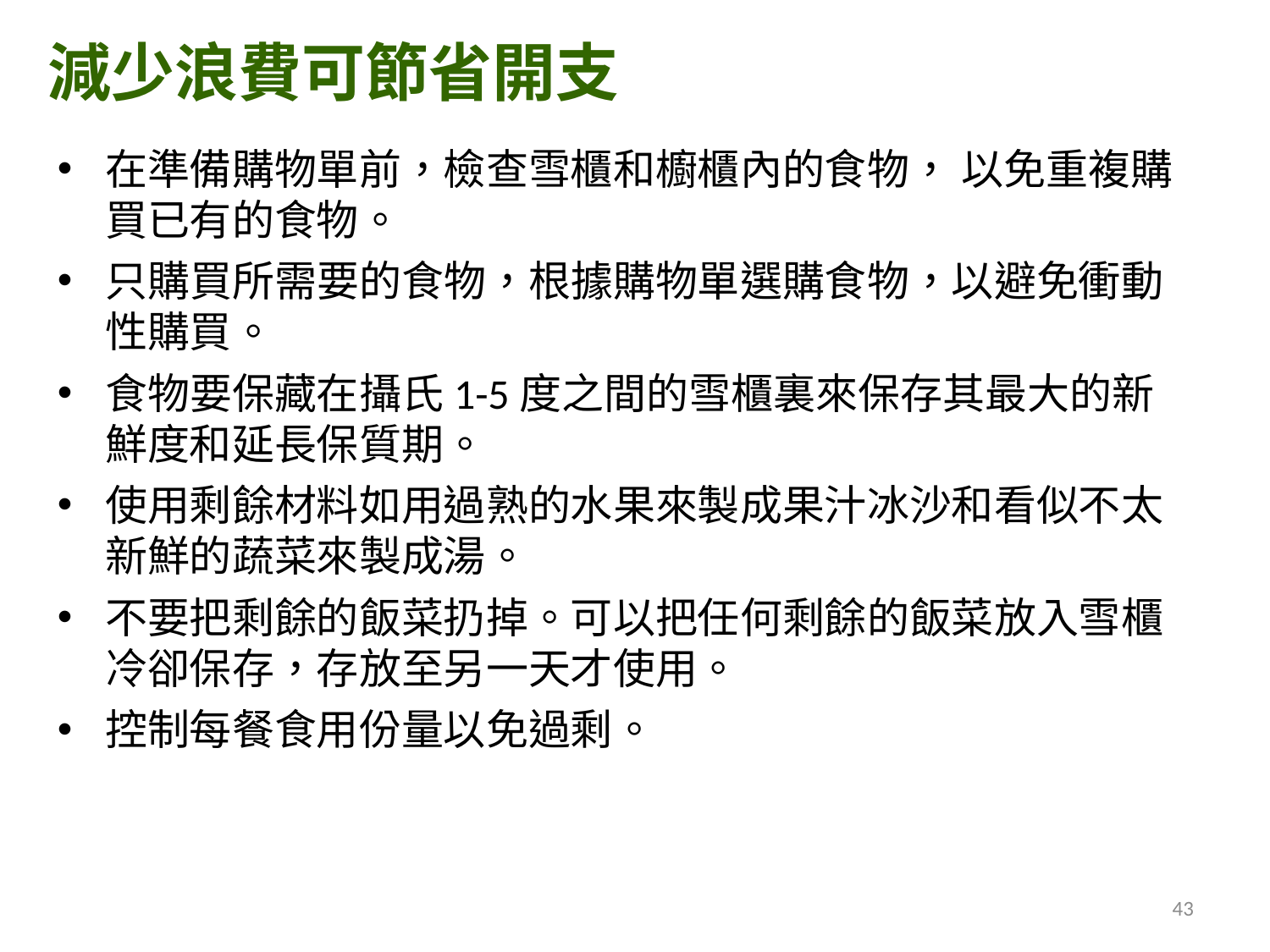

減少浪費可節省開支
在準備購物單前，檢查雪櫃和櫥櫃內的食物， 以免重複購買已有的食物。
只購買所需要的食物，根據購物單選購食物，以避免衝動性購買。
食物要保藏在攝氏1-5度之間的雪櫃裏來保存其最大的新鮮度和延長保質期。
使用剩餘材料如用過熟的水果來製成果汁冰沙和看似不太新鮮的蔬菜來製成湯。
不要把剩餘的飯菜扔掉。可以把任何剩餘的飯菜放入雪櫃冷卻保存，存放至另一天才使用。
控制每餐食用份量以免過剩。
43